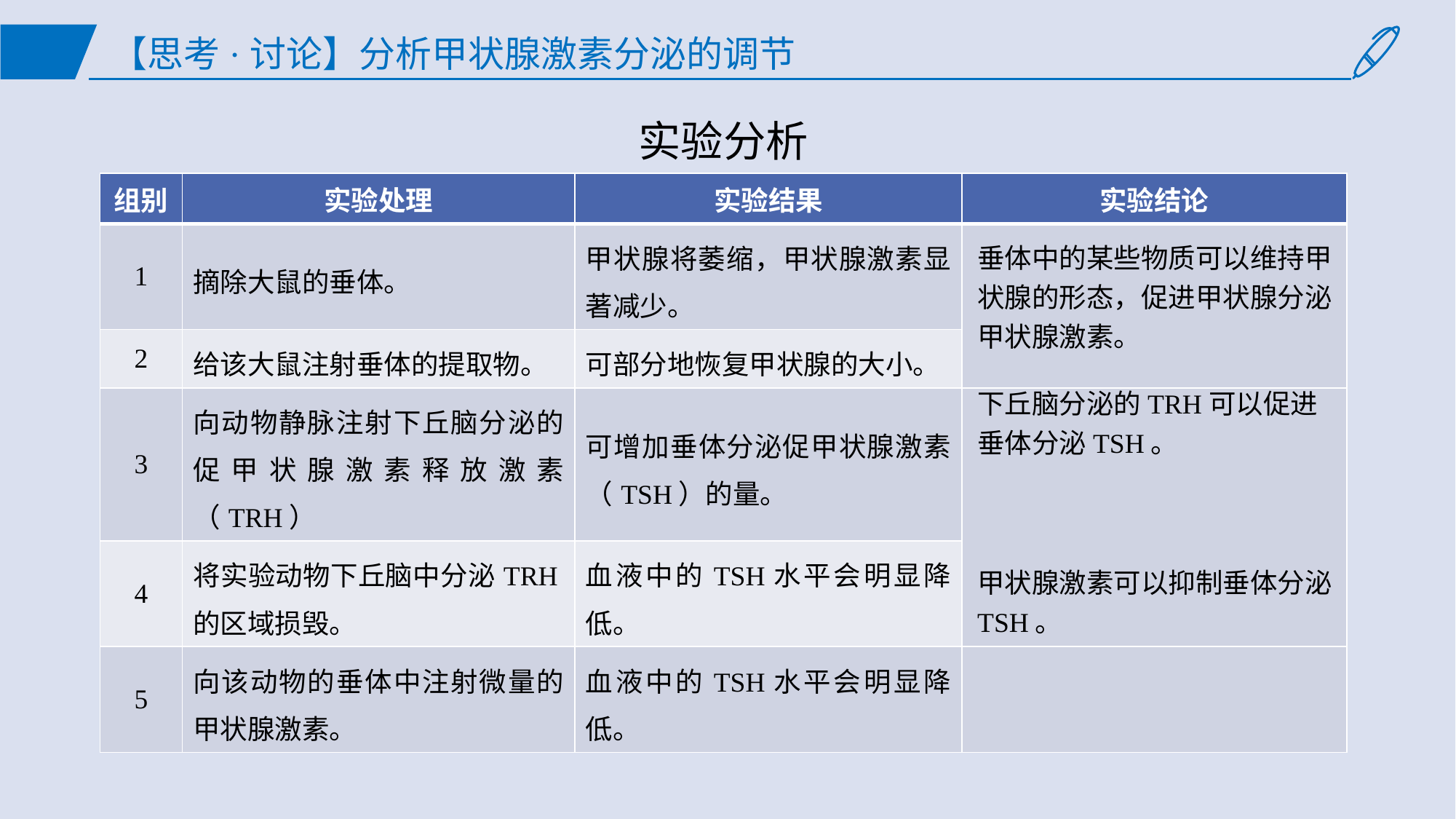

# 【思考·讨论】分析甲状腺激素分泌的调节
实验分析
| 组别 | 实验处理 | 实验结果 | 实验结论 |
| --- | --- | --- | --- |
| 1 | 摘除大鼠的垂体。 | 甲状腺将萎缩，甲状腺激素显著减少。 |  |
| 2 | 给该大鼠注射垂体的提取物。 | 可部分地恢复甲状腺的大小。 |  |
| 3 | 向动物静脉注射下丘脑分泌的促甲状腺激素释放激素（TRH） | 可增加垂体分泌促甲状腺激素（TSH）的量。 |  |
| 4 | 将实验动物下丘脑中分泌TRH的区域损毁。 | 血液中的TSH水平会明显降低。 |  |
| 5 | 向该动物的垂体中注射微量的甲状腺激素。 | 血液中的TSH水平会明显降低。 |  |
垂体中的某些物质可以维持甲状腺的形态，促进甲状腺分泌甲状腺激素。
下丘脑分泌的TRH可以促进垂体分泌TSH。
甲状腺激素可以抑制垂体分泌TSH。